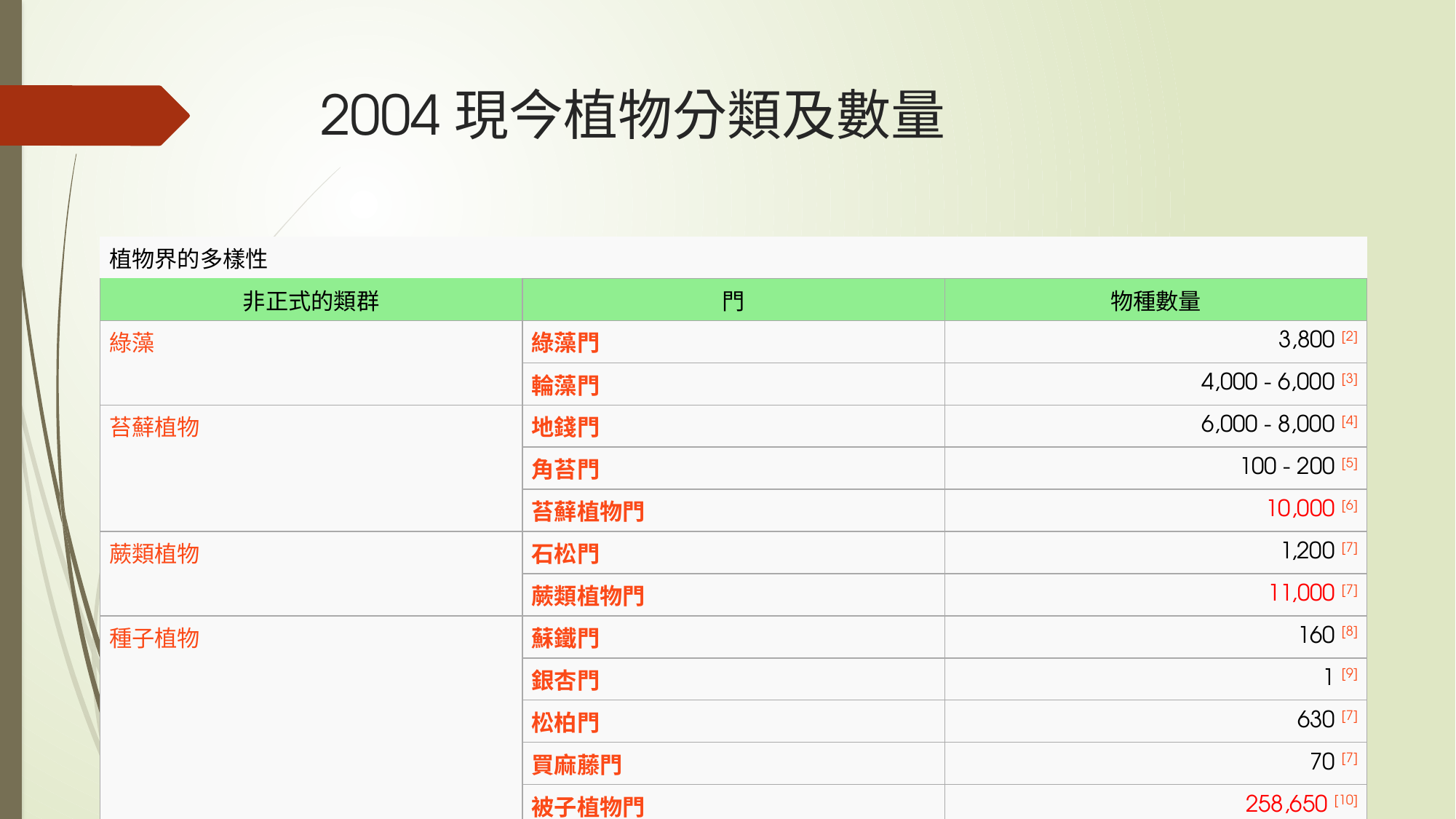

# 2004現今植物分類及數量
| 植物界的多樣性 |  |  |
| --- | --- | --- |
| 非正式的類群 | 門 | 物種數量 |
| 綠藻 | 綠藻門 | 3,800 [2] |
|  | 輪藻門 | 4,000 - 6,000 [3] |
| 苔蘚植物 | 地錢門 | 6,000 - 8,000 [4] |
|  | 角苔門 | 100 - 200 [5] |
|  | 苔蘚植物門 | 10,000 [6] |
| 蕨類植物 | 石松門 | 1,200 [7] |
|  | 蕨類植物門 | 11,000 [7] |
| 種子植物 | 蘇鐵門 | 160 [8] |
|  | 銀杏門 | 1 [9] |
|  | 松柏門 | 630 [7] |
|  | 買麻藤門 | 70 [7] |
|  | 被子植物門 | 258,650 [10] |